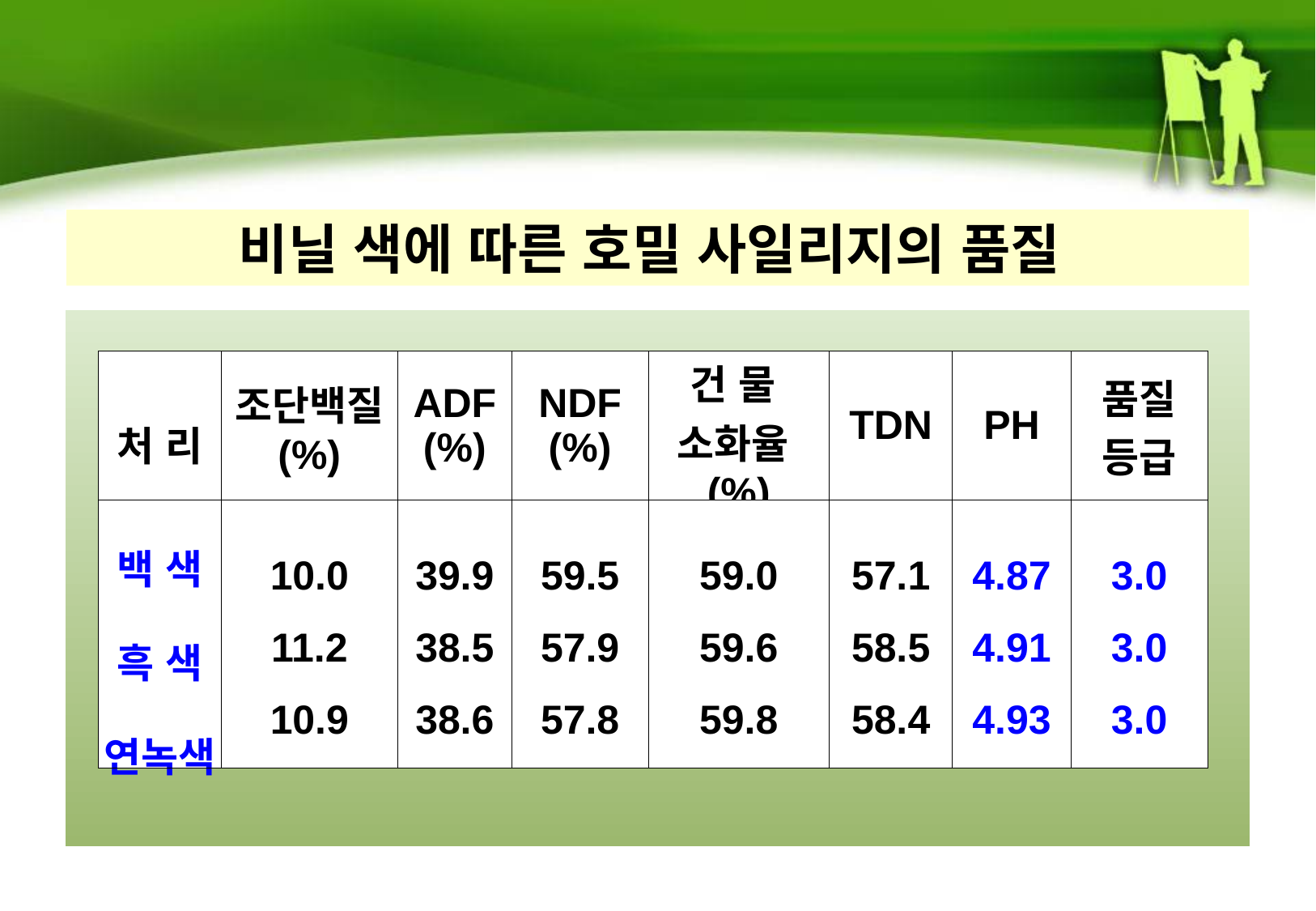

비닐 색에 따른 호밀 사일리지의 품질

| 처 리 | 조단백질 (%) | ADF (%) | NDF (%) | 건 물 소화율(%) | TDN | PH | 품질 등급 |
| --- | --- | --- | --- | --- | --- | --- | --- |
| 백 색 흑 색 연녹색 | 10.0 11.2 10.9 | 39.9 38.5 38.6 | 59.5 57.9 57.8 | 59.0 59.6 59.8 | 57.1 58.5 58.4 | 4.87 4.91 4.93 | 3.0 3.0 3.0 |